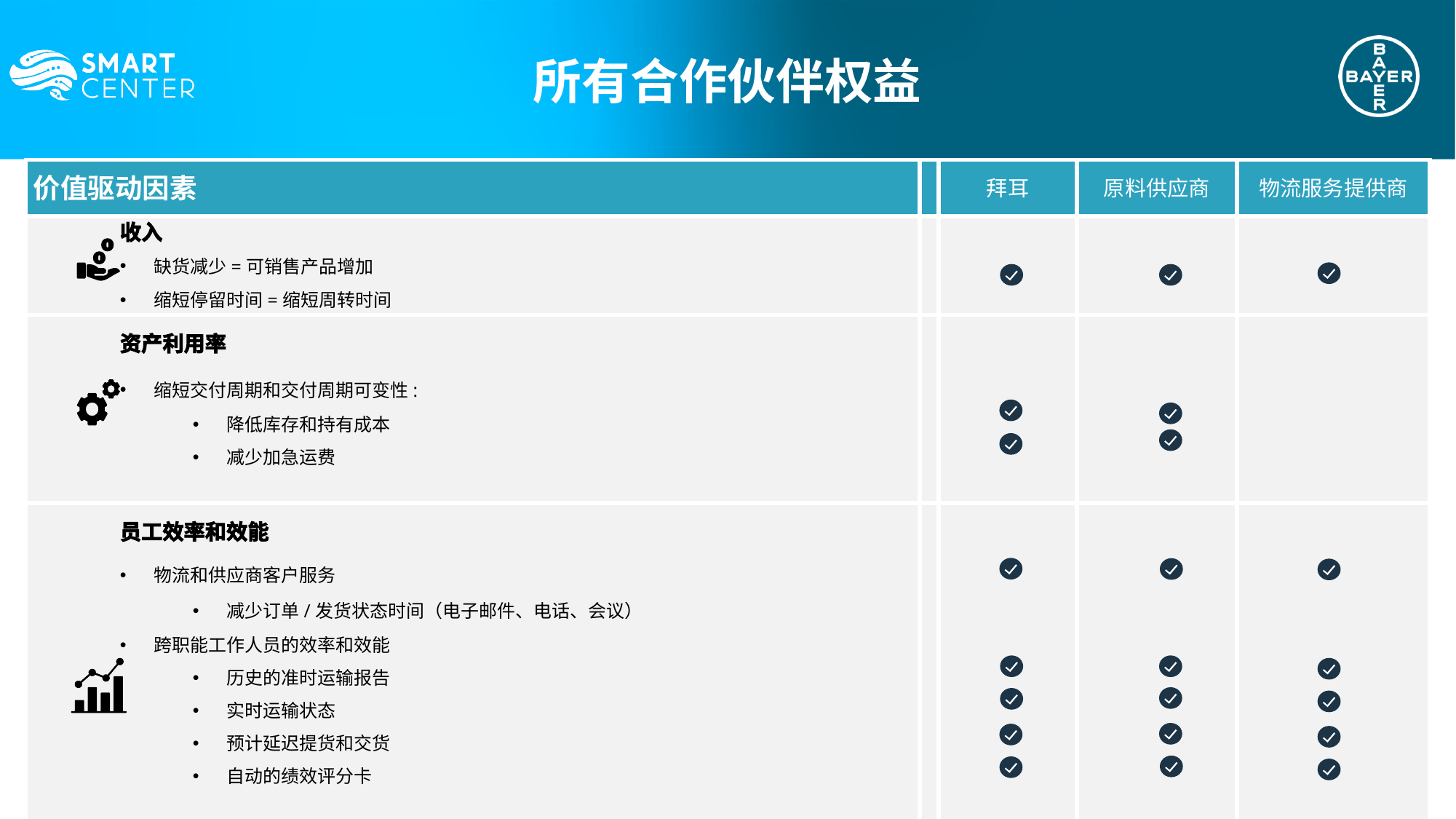

所有合作伙伴权益
| 价值驱动因素 |  | 拜耳 | 原料供应商 | 物流服务提供商 |
| --- | --- | --- | --- | --- |
| 收入 缺货减少=可销售产品增加 缩短停留时间=缩短周转时间 |  |  |  |  |
| 资产利用率 缩短交付周期和交付周期可变性: 降低库存和持有成本 减少加急运费 |  |  |  |  |
| 员工效率和效能 物流和供应商客户服务 减少订单/发货状态时间（电子邮件、电话、会议） 跨职能工作人员的效率和效能 历史的准时运输报告 实时运输状态 预计延迟提货和交货 自动的绩效评分卡 |  |  |  |  |